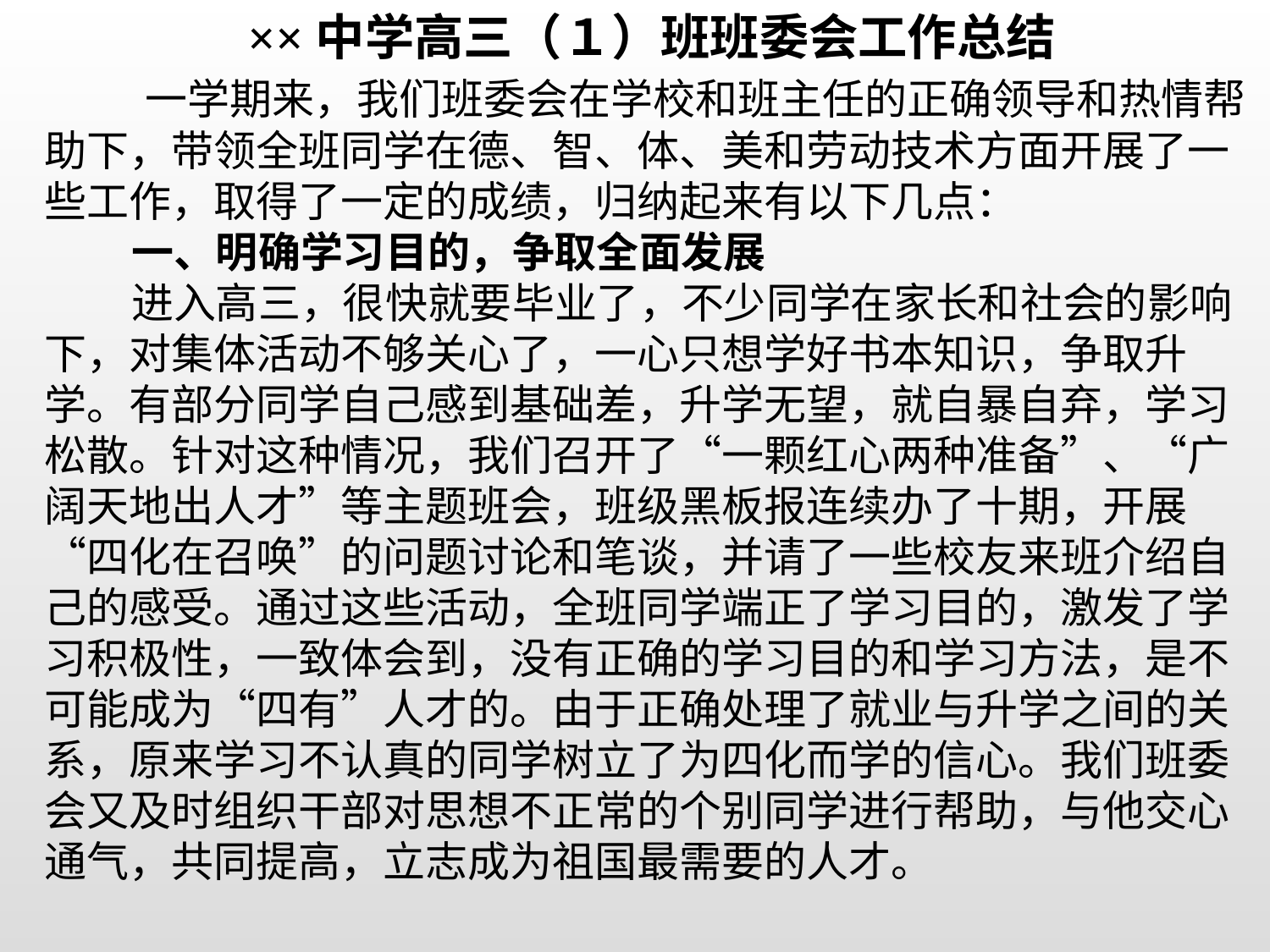

××中学高三（１）班班委会工作总结
        一学期来，我们班委会在学校和班主任的正确领导和热情帮助下，带领全班同学在德、智、体、美和劳动技术方面开展了一些工作，取得了一定的成绩，归纳起来有以下几点：
        一、明确学习目的，争取全面发展
        进入高三，很快就要毕业了，不少同学在家长和社会的影响下，对集体活动不够关心了，一心只想学好书本知识，争取升学。有部分同学自己感到基础差，升学无望，就自暴自弃，学习松散。针对这种情况，我们召开了“一颗红心两种准备”、“广阔天地出人才”等主题班会，班级黑板报连续办了十期，开展“四化在召唤”的问题讨论和笔谈，并请了一些校友来班介绍自己的感受。通过这些活动，全班同学端正了学习目的，激发了学习积极性，一致体会到，没有正确的学习目的和学习方法，是不可能成为“四有”人才的。由于正确处理了就业与升学之间的关系，原来学习不认真的同学树立了为四化而学的信心。我们班委会又及时组织干部对思想不正常的个别同学进行帮助，与他交心通气，共同提高，立志成为祖国最需要的人才。